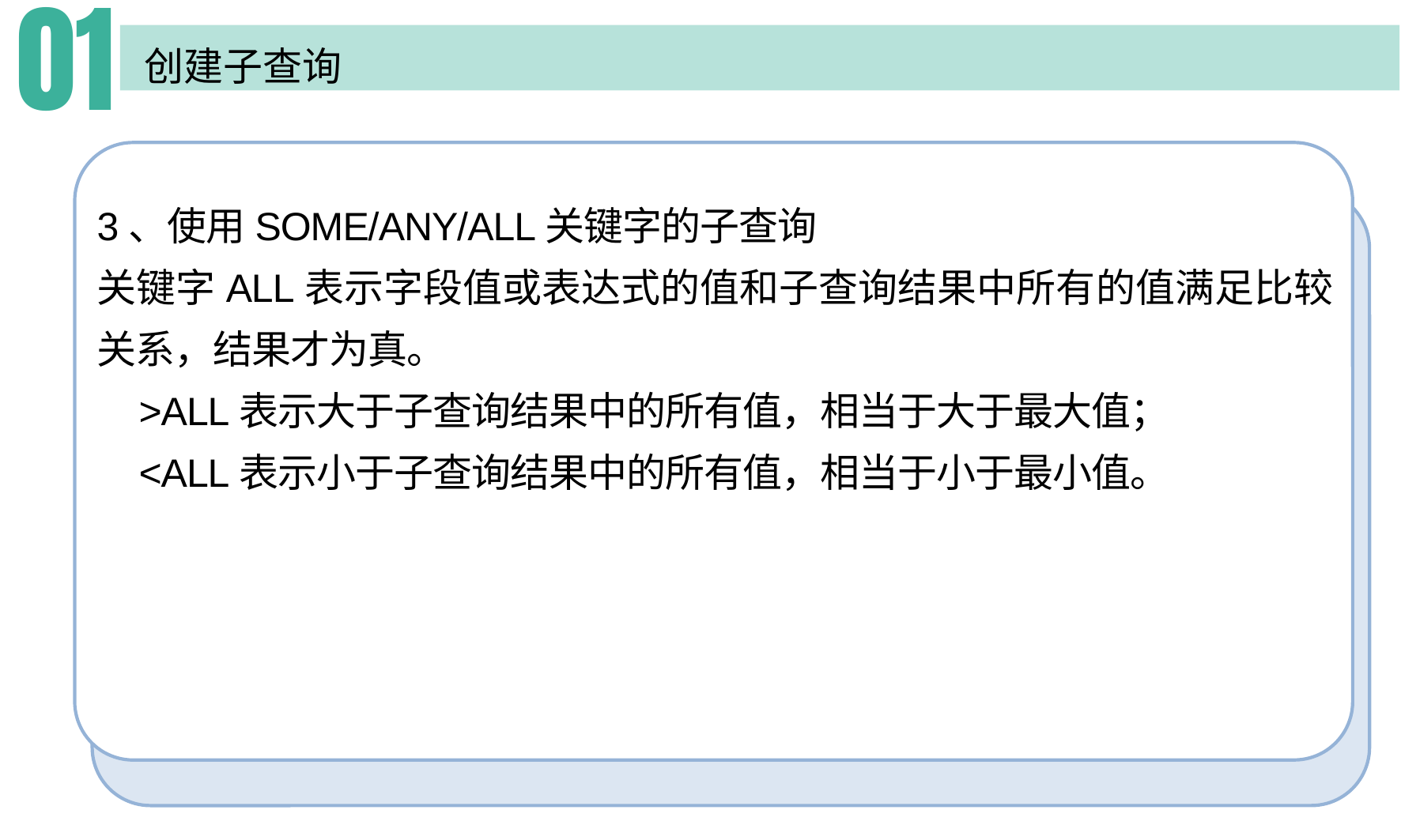

01

创建子查询

3、使用SOME/ANY/ALL关键字的子查询
关键字ALL表示字段值或表达式的值和子查询结果中所有的值满足比较关系，结果才为真。
    >ALL表示大于子查询结果中的所有值，相当于大于最大值；
    <ALL表示小于子查询结果中的所有值，相当于小于最小值。